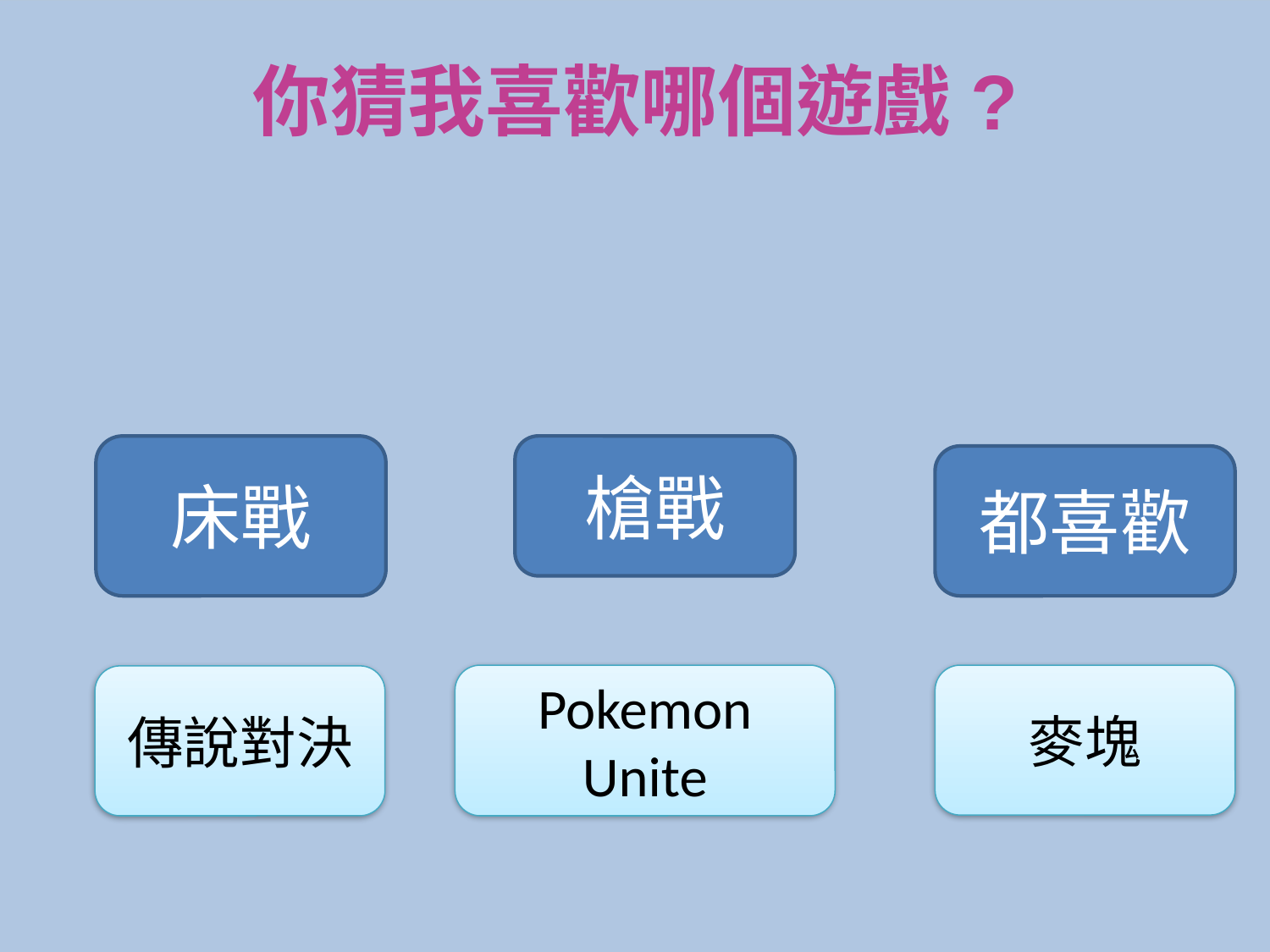

# 你猜我喜歡哪個遊戲?
床戰
槍戰
都喜歡
Pokemon Unite
麥塊
傳說對決